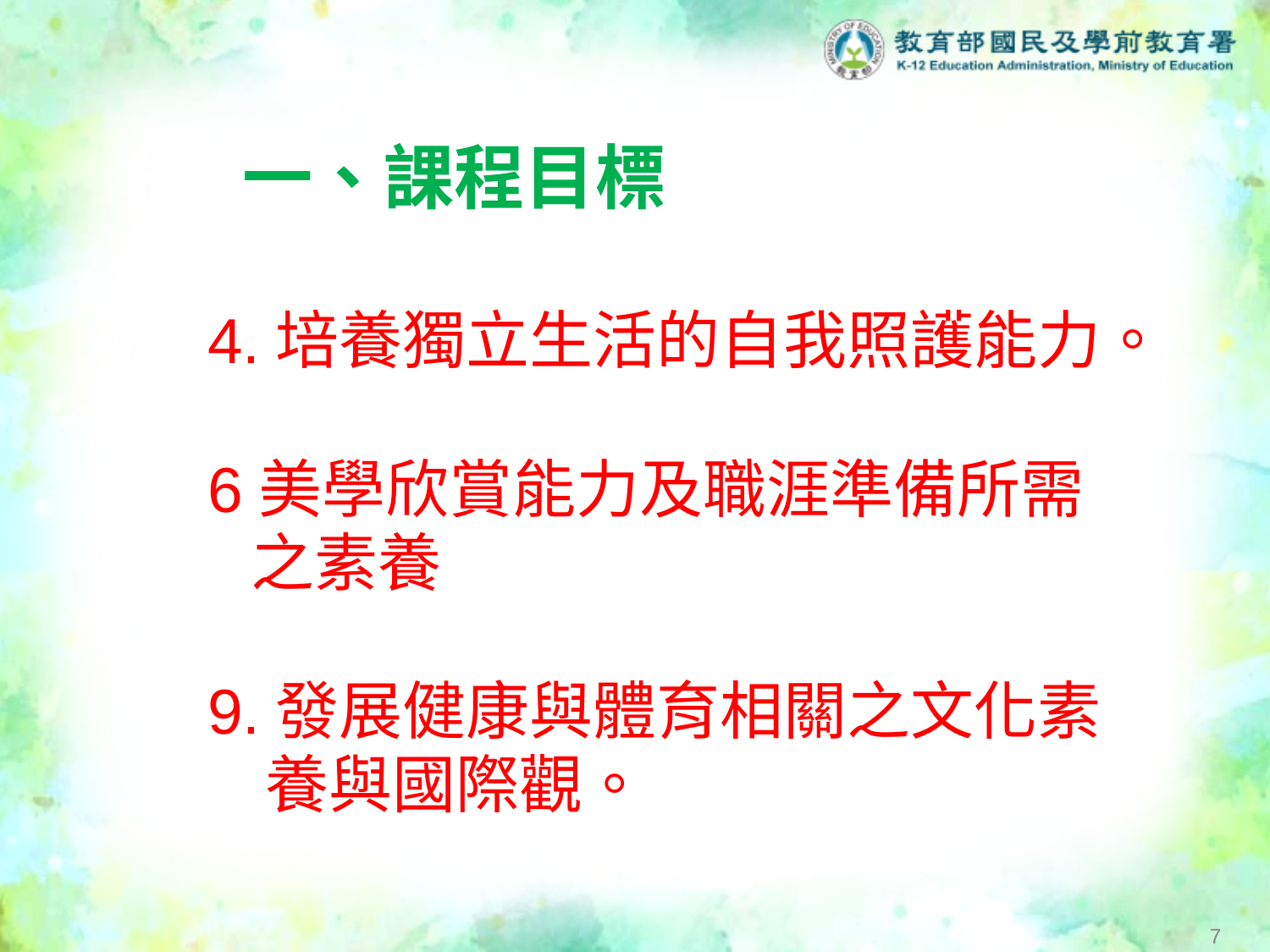

# 一、課程目標
4.培養獨立生活的自我照護能力。

6美學欣賞能力及職涯準備所需
  之素養

9.發展健康與體育相關之文化素
   養與國際觀。

7